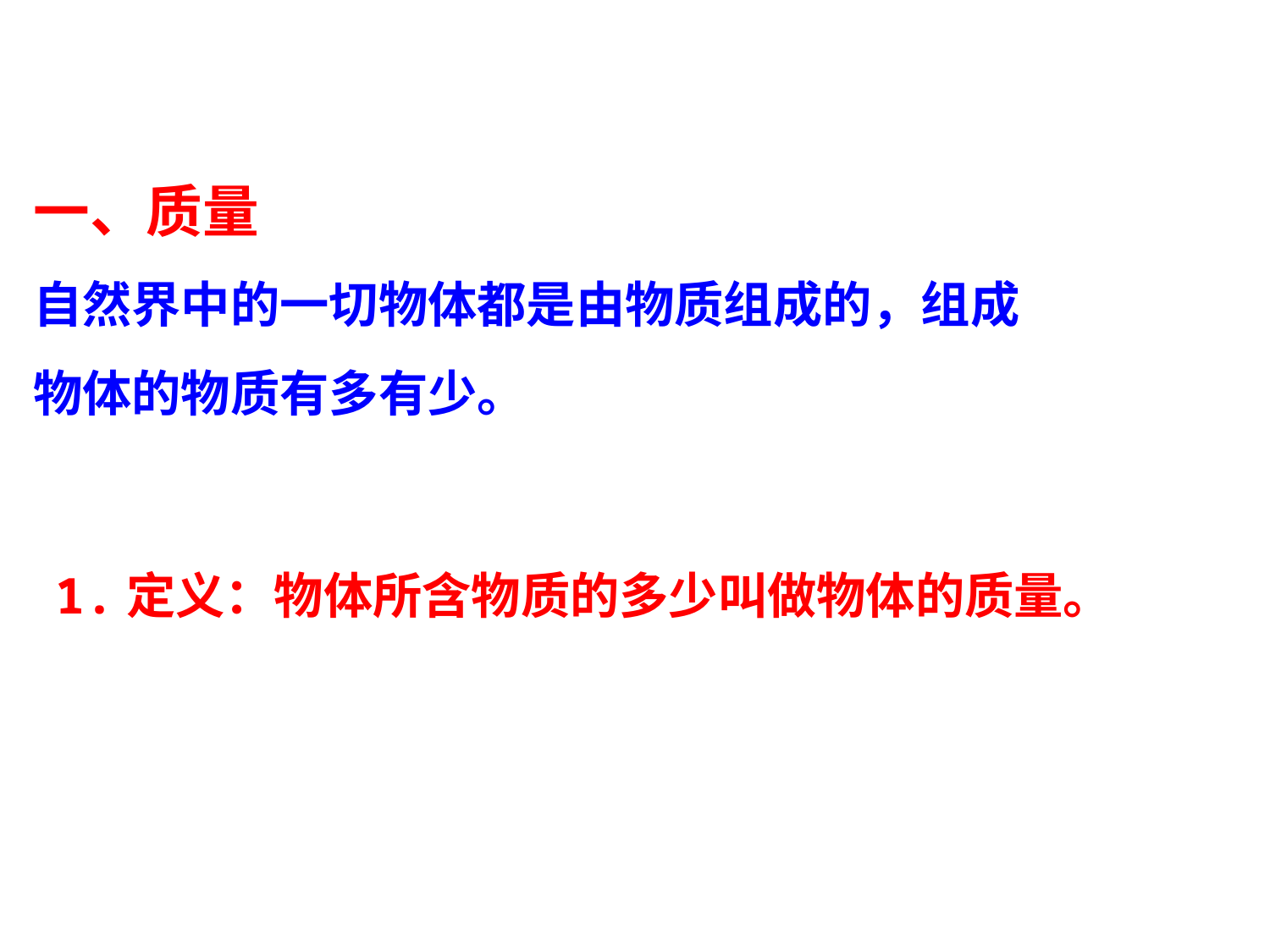

一、质量
自然界中的一切物体都是由物质组成的，组成物体的物质有多有少。
1.定义：物体所含物质的多少叫做物体的质量。